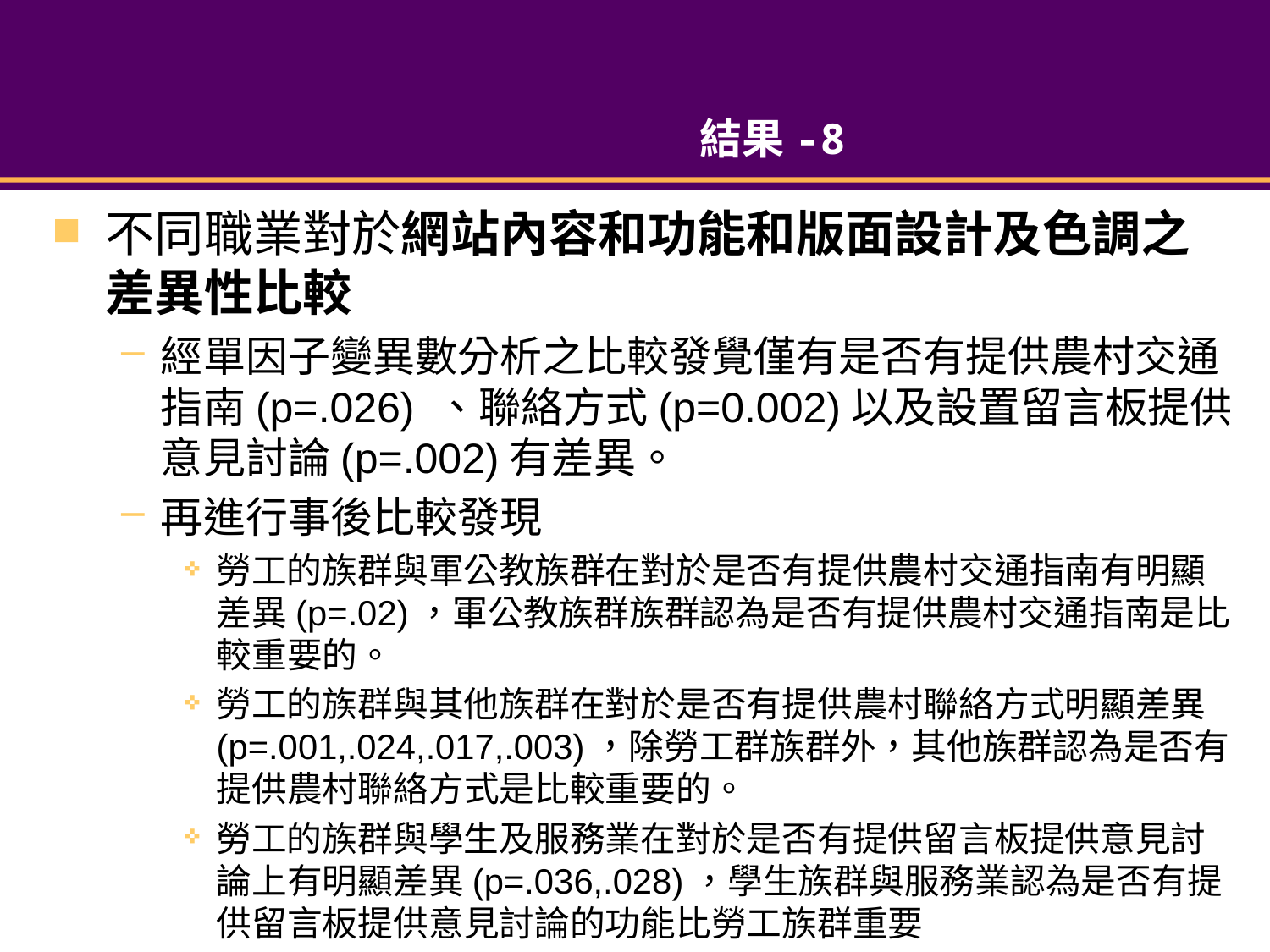

# 結果-8
不同職業對於網站內容和功能和版面設計及色調之差異性比較
經單因子變異數分析之比較發覺僅有是否有提供農村交通指南(p=.026) 、聯絡方式(p=0.002)以及設置留言板提供意見討論(p=.002)有差異。
再進行事後比較發現
勞工的族群與軍公教族群在對於是否有提供農村交通指南有明顯差異(p=.02)，軍公教族群族群認為是否有提供農村交通指南是比較重要的。
勞工的族群與其他族群在對於是否有提供農村聯絡方式明顯差異(p=.001,.024,.017,.003)，除勞工群族群外，其他族群認為是否有提供農村聯絡方式是比較重要的。
勞工的族群與學生及服務業在對於是否有提供留言板提供意見討論上有明顯差異(p=.036,.028)，學生族群與服務業認為是否有提供留言板提供意見討論的功能比勞工族群重要